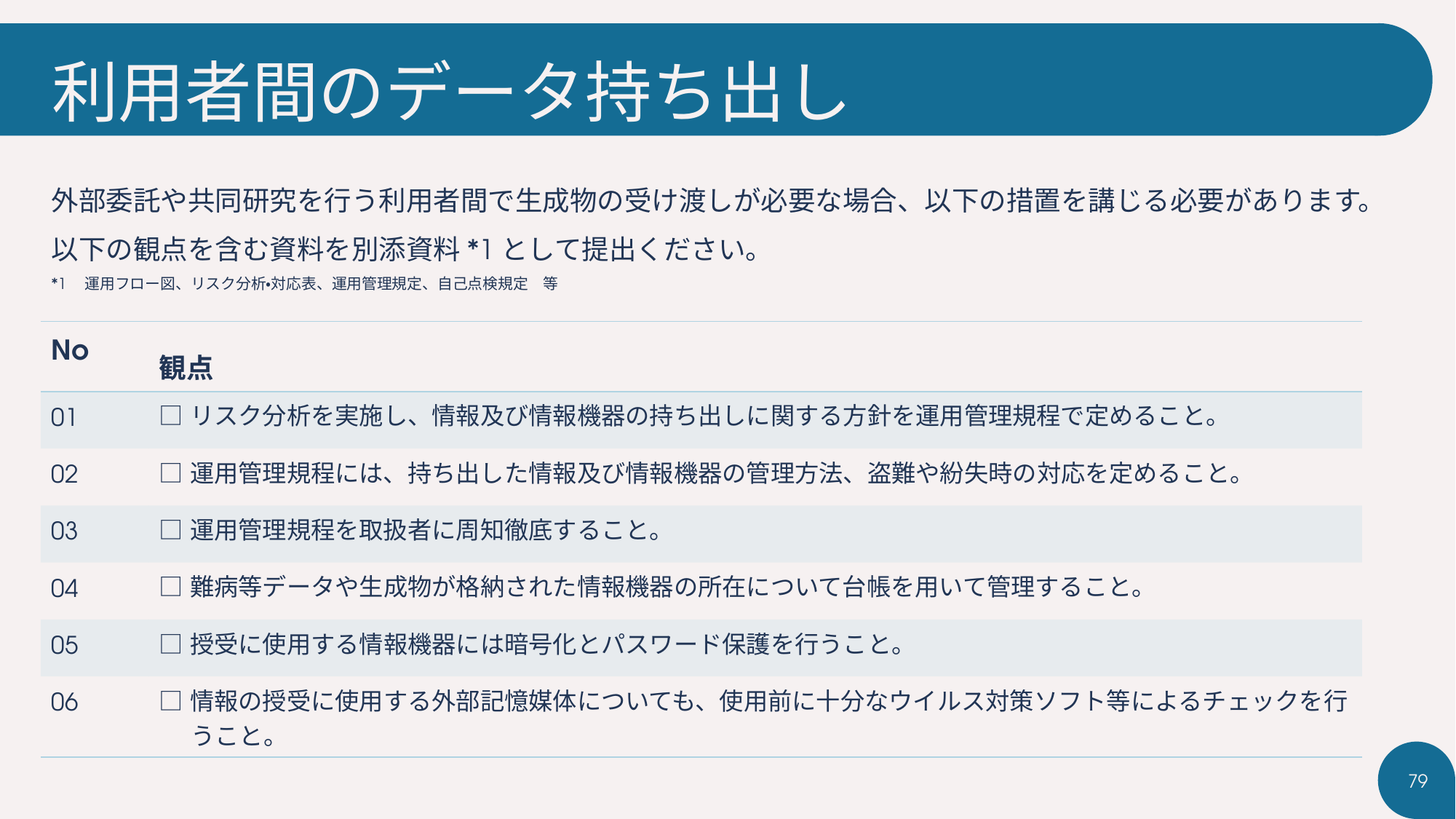

# 利用者間のデータ持ち出し
外部委託や共同研究を行う利用者間で生成物の受け渡しが必要な場合、以下の措置を講じる必要があります。以下の観点を含む資料を別添資料*1として提出ください。
*1　運用フロー図、リスク分析・対応表、運用管理規定、自己点検規定　等
| No | 観点 |
| --- | --- |
| 01 | □リスク分析を実施し、情報及び情報機器の持ち出しに関する方針を運用管理規程で定めること。 |
| 02 | □運用管理規程には、持ち出した情報及び情報機器の管理方法、盗難や紛失時の対応を定めること。 |
| 03 | □運用管理規程を取扱者に周知徹底すること。 |
| 04 | □難病等データや生成物が格納された情報機器の所在について台帳を用いて管理すること。 |
| 05 | □授受に使用する情報機器には暗号化とパスワード保護を行うこと。 |
| 06 | □情報の授受に使用する外部記憶媒体についても、使用前に十分なウイルス対策ソフト等によるチェックを行うこと。 |
79